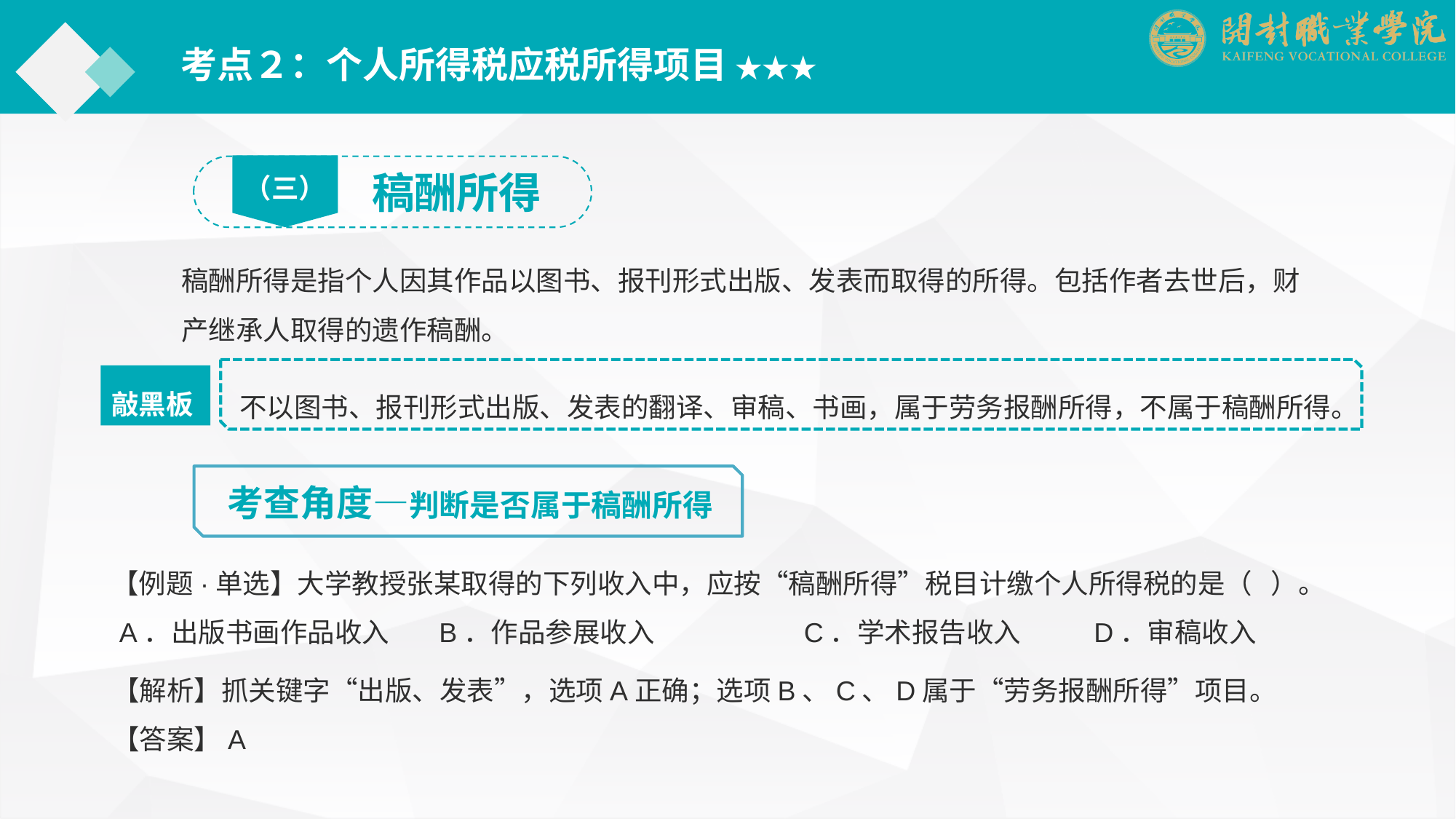

考点２：个人所得税应税所得项目 ★★★
（三）

稿酬所得
稿酬所得是指个人因其作品以图书、报刊形式出版、发表而取得的所得。包括作者去世后，财产继承人取得的遗作稿酬。

敲黑板
不以图书、报刊形式出版、发表的翻译、审稿、书画，属于劳务报酬所得，不属于稿酬所得。

考查角度—判断是否属于稿酬所得
【例题·单选】大学教授张某取得的下列收入中，应按“稿酬所得”税目计缴个人所得税的是（   ）。
 A．出版书画作品收入	B．作品参展收入 　　　　　C．学术报告收入	D．审稿收入
【解析】抓关键字“出版、发表”，选项A正确；选项B、C、D属于“劳务报酬所得”项目。
【答案】A